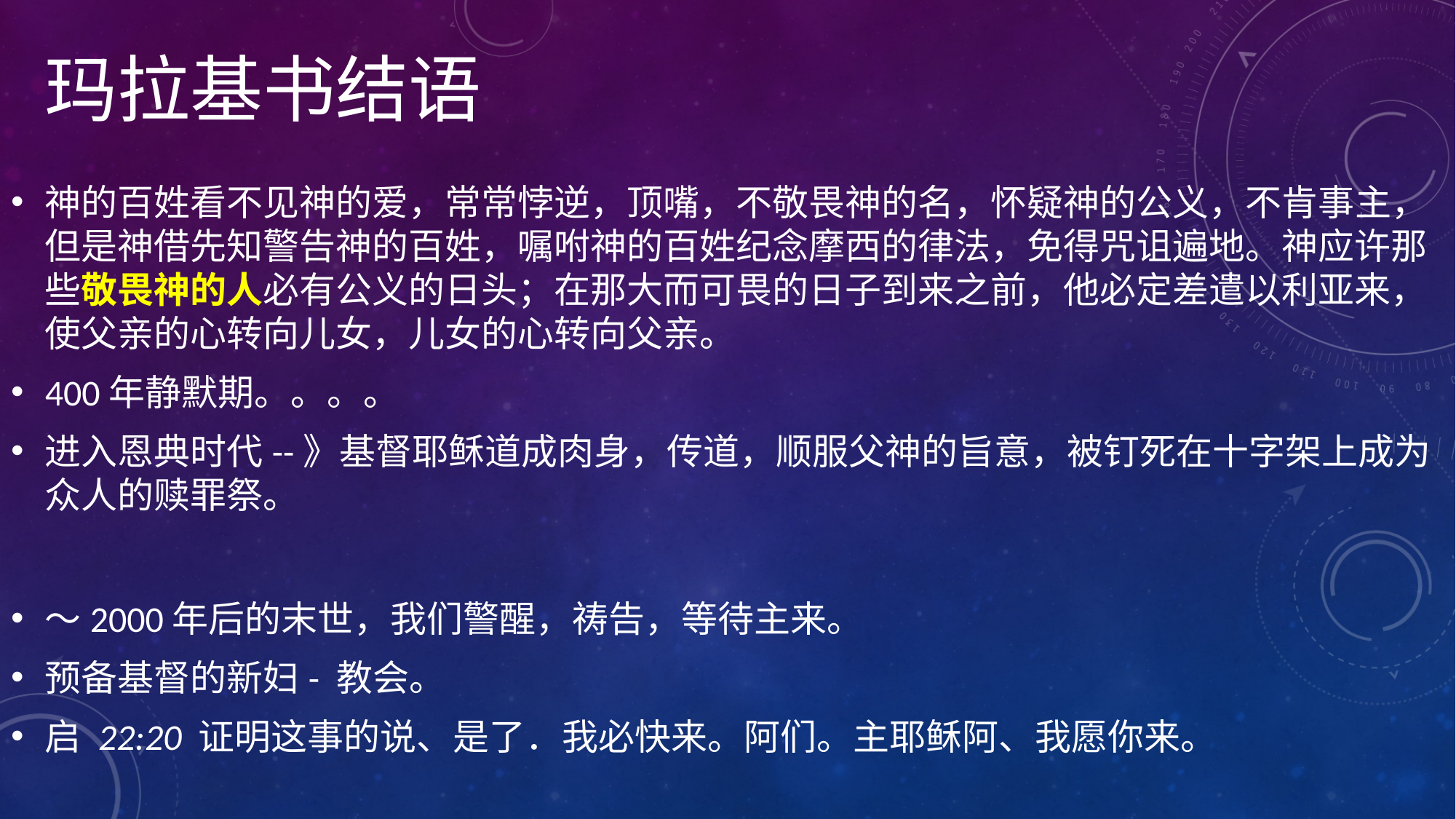

# 玛拉基书结语
神的百姓看不见神的爱，常常悖逆，顶嘴，不敬畏神的名，怀疑神的公义，不肯事主，但是神借先知警告神的百姓，嘱咐神的百姓纪念摩西的律法，免得咒诅遍地。神应许那些敬畏神的人必有公义的日头；在那大而可畏的日子到来之前，他必定差遣以利亚来，使父亲的心转向儿女，儿女的心转向父亲。
400年静默期。。。。
进入恩典时代--》基督耶稣道成肉身，传道，顺服父神的旨意，被钉死在十字架上成为众人的赎罪祭。

～2000年后的末世，我们警醒，祷告，等待主来。
预备基督的新妇- 教会。
启 22:20 证明这事的说、是了．我必快来。阿们。主耶稣阿、我愿你来。